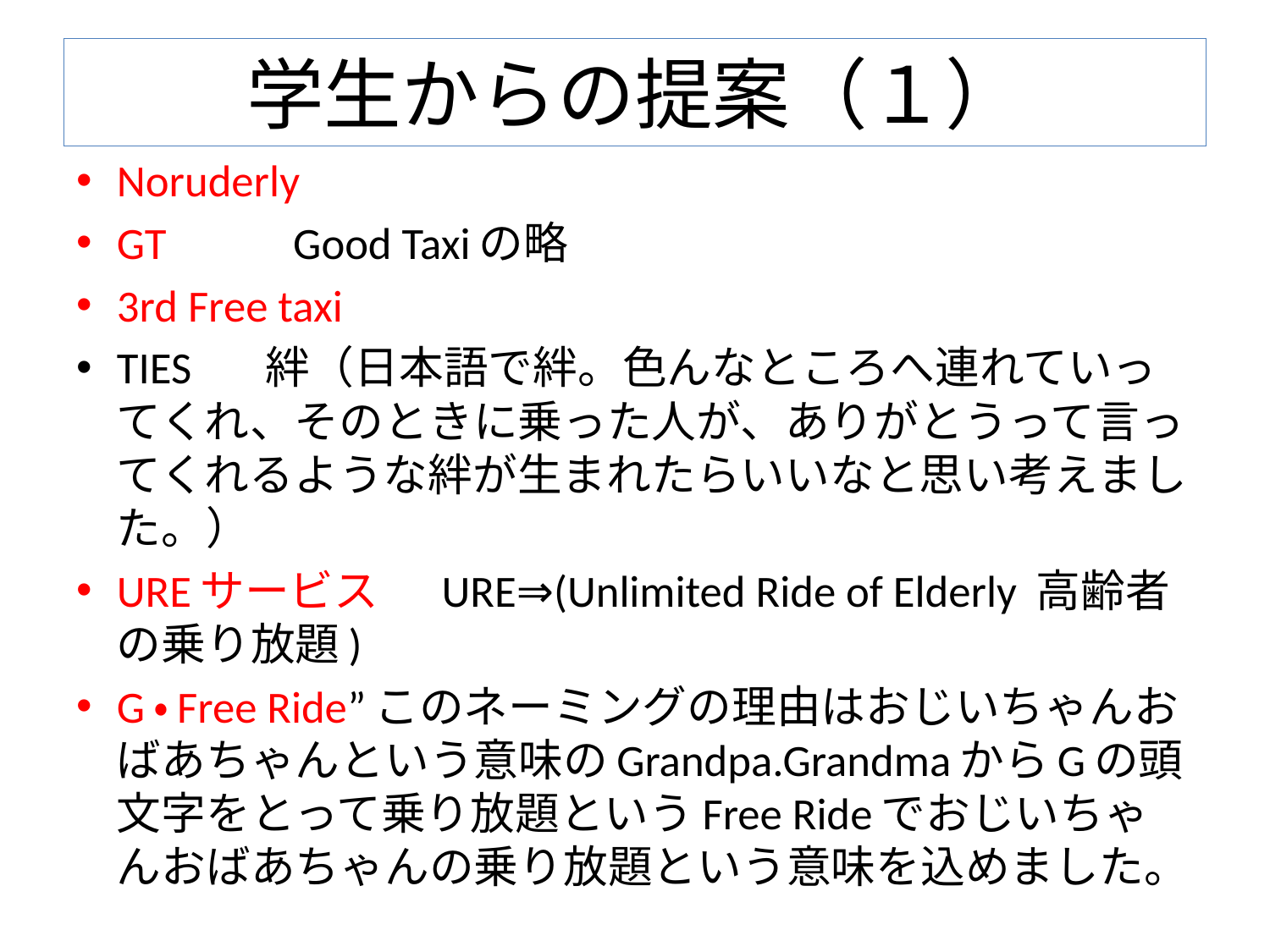

# 学生からの提案（１）
Noruderly
GT  　　Good Taxiの略
3rd Free taxi
TIES  　絆（日本語で絆。色んなところへ連れていってくれ、そのときに乗った人が、ありがとうって言ってくれるような絆が生まれたらいいなと思い考えました。）
UREサービス 　URE⇒(Unlimited Ride of Elderly 高齢者の乗り放題)
G・Free Ride”このネーミングの理由はおじいちゃんおばあちゃんという意味のGrandpa.GrandmaからGの頭文字をとって乗り放題というFree Rideでおじいちゃんおばあちゃんの乗り放題という意味を込めました。